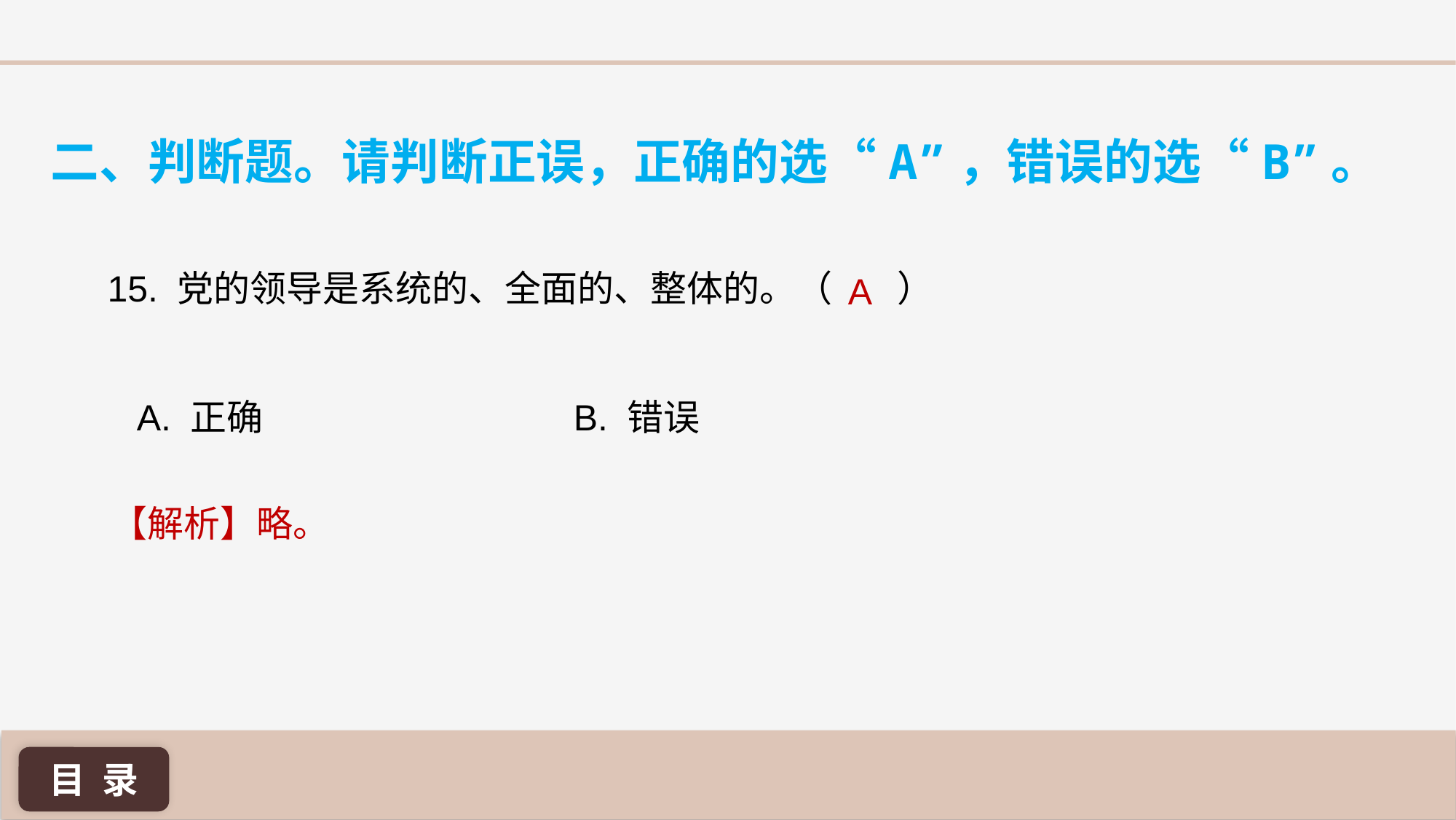

二、判断题。请判断正误，正确的选“A”，错误的选“B”。
15. 党的领导是系统的、全面的、整体的。（        ）
A
A. 正确 			B. 错误
【解析】略。